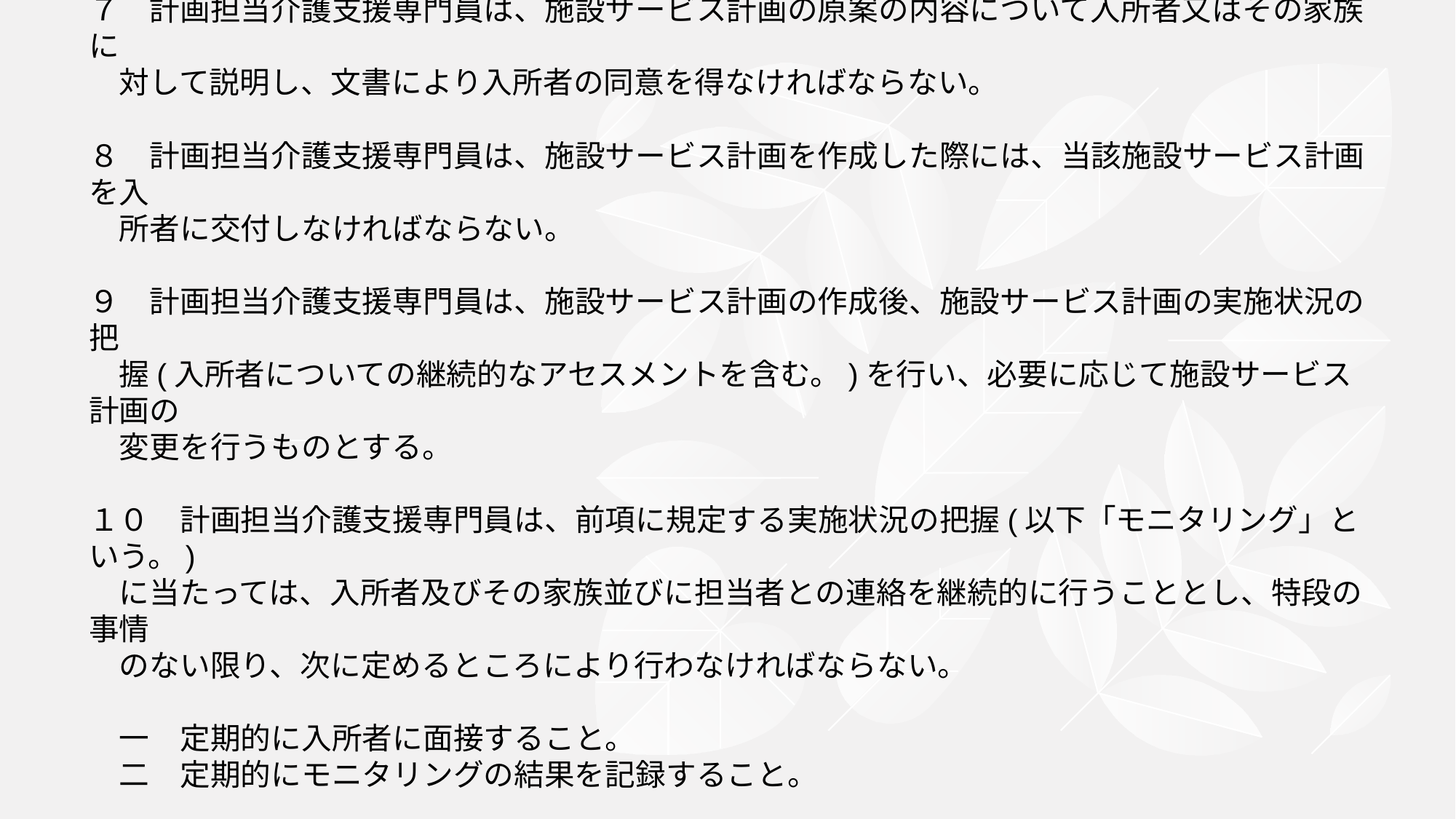

# ７　計画担当介護支援専門員は、施設サービス計画の原案の内容について入所者又はその家族に 　対して説明し、文書により入所者の同意を得なければならない。 ８　計画担当介護支援専門員は、施設サービス計画を作成した際には、当該施設サービス計画を入 　所者に交付しなければならない。 ９　計画担当介護支援専門員は、施設サービス計画の作成後、施設サービス計画の実施状況の把 　握(入所者についての継続的なアセスメントを含む。)を行い、必要に応じて施設サービス計画の 　変更を行うものとする。 １０　計画担当介護支援専門員は、前項に規定する実施状況の把握(以下「モニタリング」という。) 　に当たっては、入所者及びその家族並びに担当者との連絡を継続的に行うこととし、特段の事情 　のない限り、次に定めるところにより行わなければならない。 　一　定期的に入所者に面接すること。 　二　定期的にモニタリングの結果を記録すること。